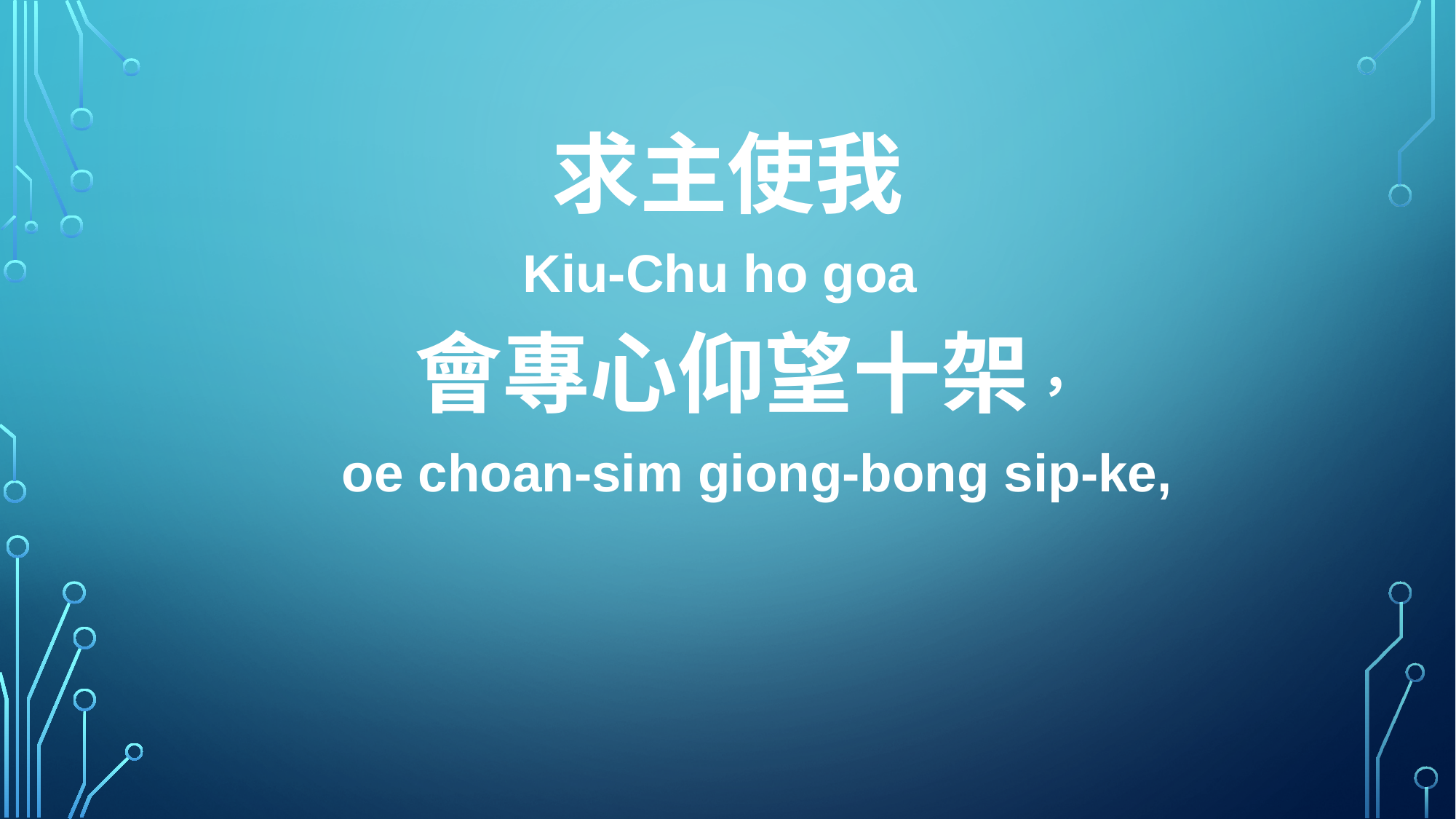

求主使我
Kiu-Chu ho goa
 會專心仰望十架，
    oe choan-sim giong-bong sip-ke,